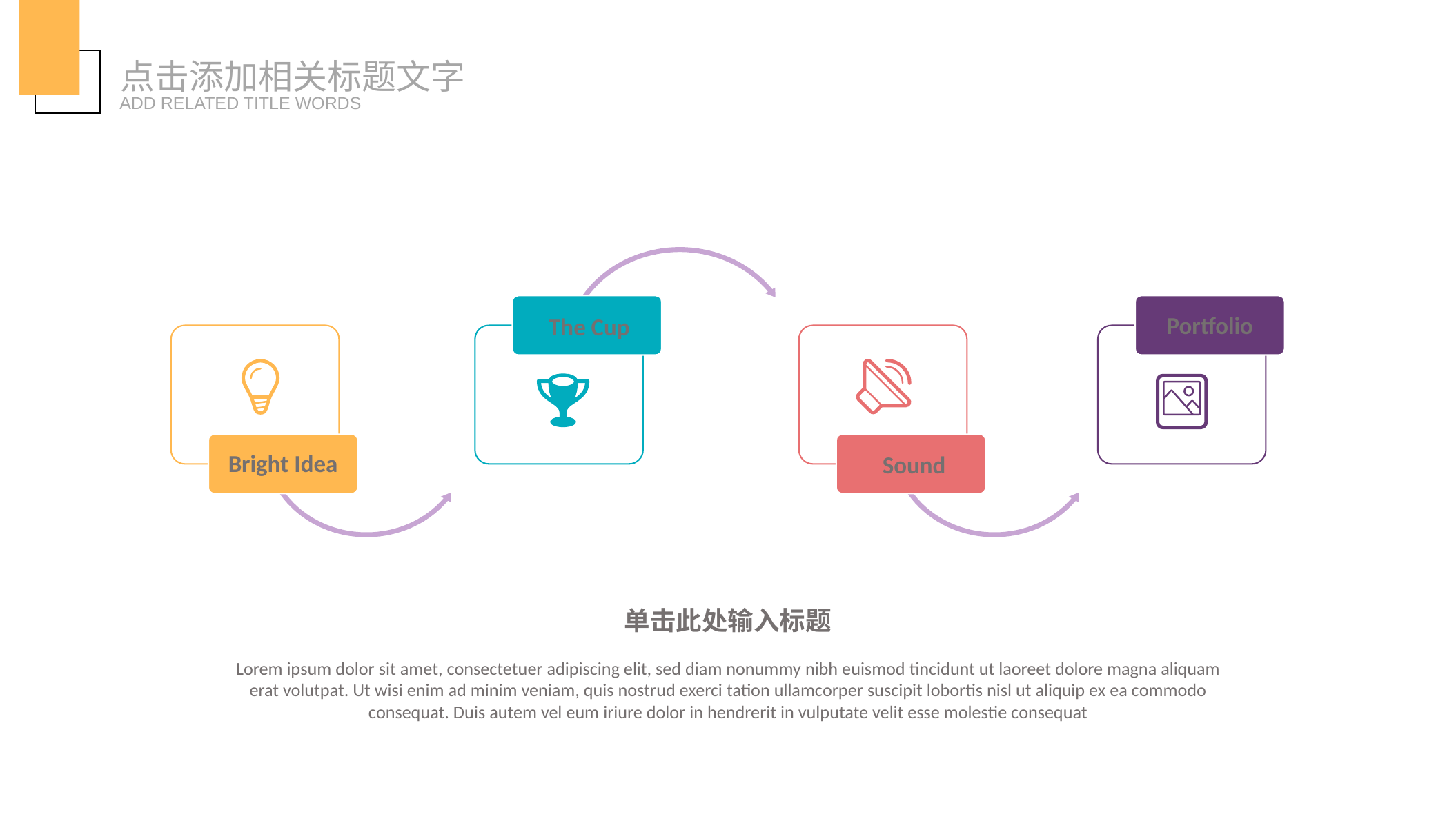

点击添加相关标题文字
ADD RELATED TITLE WORDS

The Cup

Portfolio

Bright Idea

Sound

单击此处输入标题
Lorem ipsum dolor sit amet, consectetuer adipiscing elit, sed diam nonummy nibh euismod tincidunt ut laoreet dolore magna aliquam erat volutpat. Ut wisi enim ad minim veniam, quis nostrud exerci tation ullamcorper suscipit lobortis nisl ut aliquip ex ea commodo consequat. Duis autem vel eum iriure dolor in hendrerit in vulputate velit esse molestie consequat